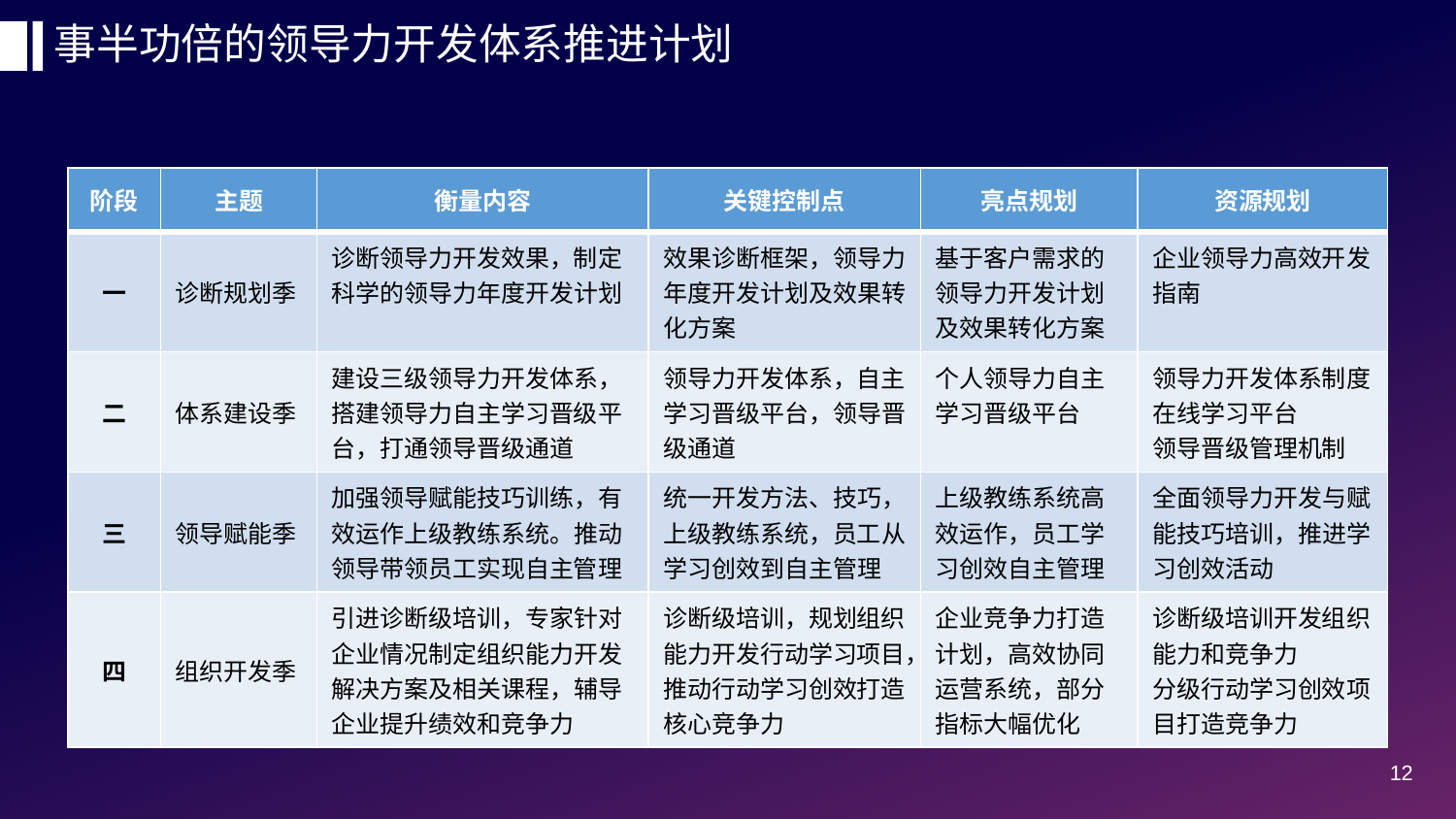

事半功倍的领导力开发体系推进计划

| 阶段 | 主题 | 衡量内容 | 关键控制点 | 亮点规划 | 资源规划 |
| --- | --- | --- | --- | --- | --- |
| 一 | 诊断规划季 | 诊断领导力开发效果，制定科学的领导力年度开发计划 | 效果诊断框架，领导力年度开发计划及效果转化方案 | 基于客户需求的领导力开发计划及效果转化方案 | 企业领导力高效开发指南 |
| 二 | 体系建设季 | 建设三级领导力开发体系，搭建领导力自主学习晋级平台，打通领导晋级通道 | 领导力开发体系，自主学习晋级平台，领导晋级通道 | 个人领导力自主学习晋级平台 | 领导力开发体系制度 在线学习平台 领导晋级管理机制 |
| 三 | 领导赋能季 | 加强领导赋能技巧训练，有效运作上级教练系统。推动领导带领员工实现自主管理 | 统一开发方法、技巧，上级教练系统，员工从学习创效到自主管理 | 上级教练系统高效运作，员工学习创效自主管理 | 全面领导力开发与赋能技巧培训，推进学习创效活动 |
| 四 | 组织开发季 | 引进诊断级培训，专家针对企业情况制定组织能力开发解决方案及相关课程，辅导企业提升绩效和竞争力 | 诊断级培训，规划组织能力开发行动学习项目，推动行动学习创效打造核心竞争力 | 企业竞争力打造计划，高效协同运营系统，部分指标大幅优化 | 诊断级培训开发组织能力和竞争力 分级行动学习创效项目打造竞争力 |
12